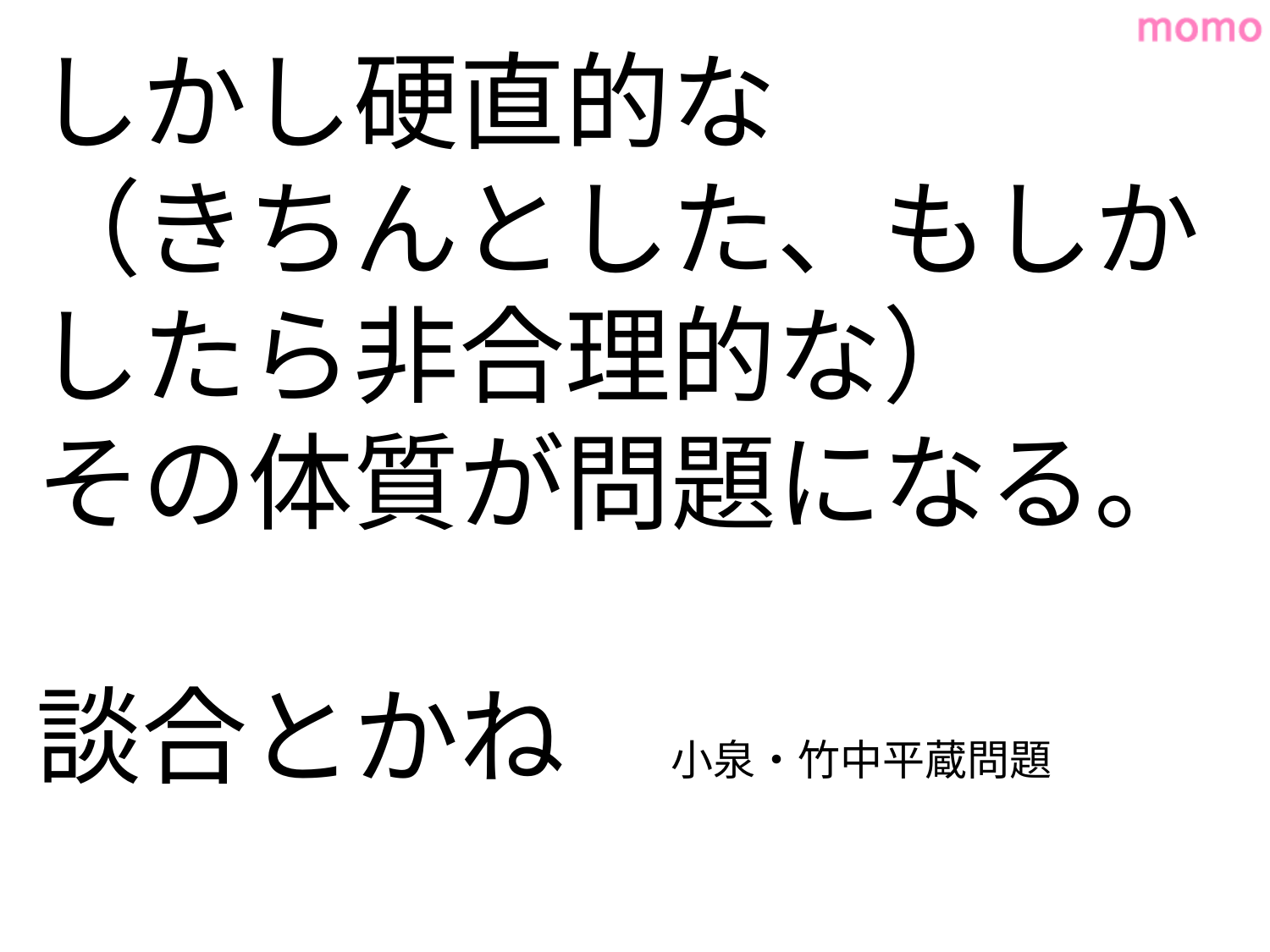

# しかし硬直的な （きちんとした、もしかしたら非合理的な） その体質が問題になる。 談合とかね　小泉・竹中平蔵問題